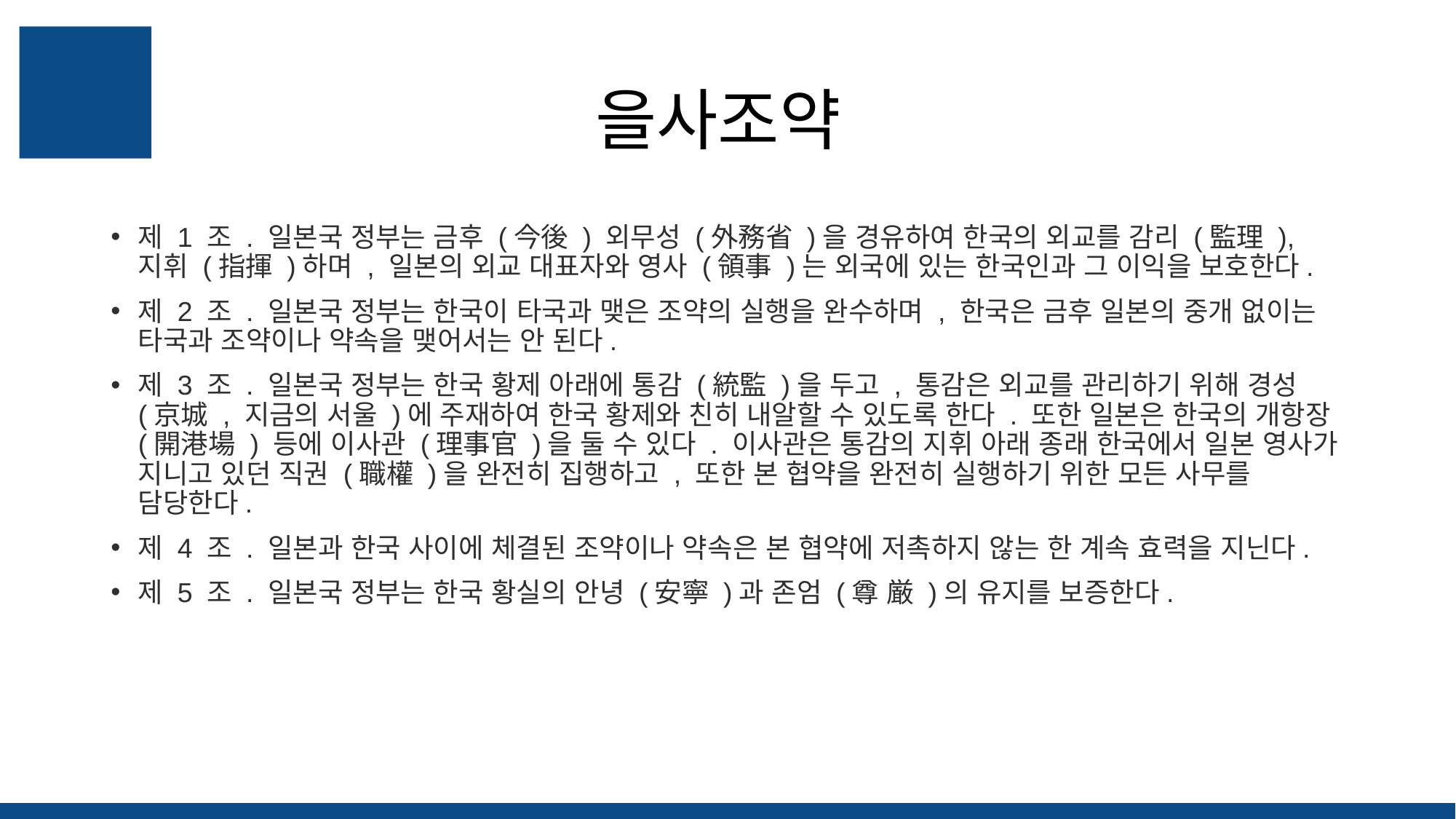

# 을사조약

제 1 조 . 일본국 정부는 금후 (今後 ) 외무성 (外務省 )을 경유하여 한국의 외교를 감리 (監理 ), 지휘 (指揮 )하며 , 일본의 외교 대표자와 영사 (領事 )는 외국에 있는 한국인과 그 이익을 보호한다.
제 2 조 . 일본국 정부는 한국이 타국과 맺은 조약의 실행을 완수하며 , 한국은 금후 일본의 중개 없이는 타국과 조약이나 약속을 맺어서는 안 된다.
제 3 조 . 일본국 정부는 한국 황제 아래에 통감 (統監 )을 두고 , 통감은 외교를 관리하기 위해 경성 (京城 , 지금의 서울 )에 주재하여 한국 황제와 친히 내알할 수 있도록 한다 . 또한 일본은 한국의 개항장 (開港場 ) 등에 이사관 (理事官 )을 둘 수 있다 . 이사관은 통감의 지휘 아래 종래 한국에서 일본 영사가 지니고 있던 직권 (職權 )을 완전히 집행하고 , 또한 본 협약을 완전히 실행하기 위한 모든 사무를 담당한다.
제 4 조 . 일본과 한국 사이에 체결된 조약이나 약속은 본 협약에 저촉하지 않는 한 계속 효력을 지닌다.
제 5 조 . 일본국 정부는 한국 황실의 안녕 (安寧 )과 존엄 (尊 厳 )의 유지를 보증한다.